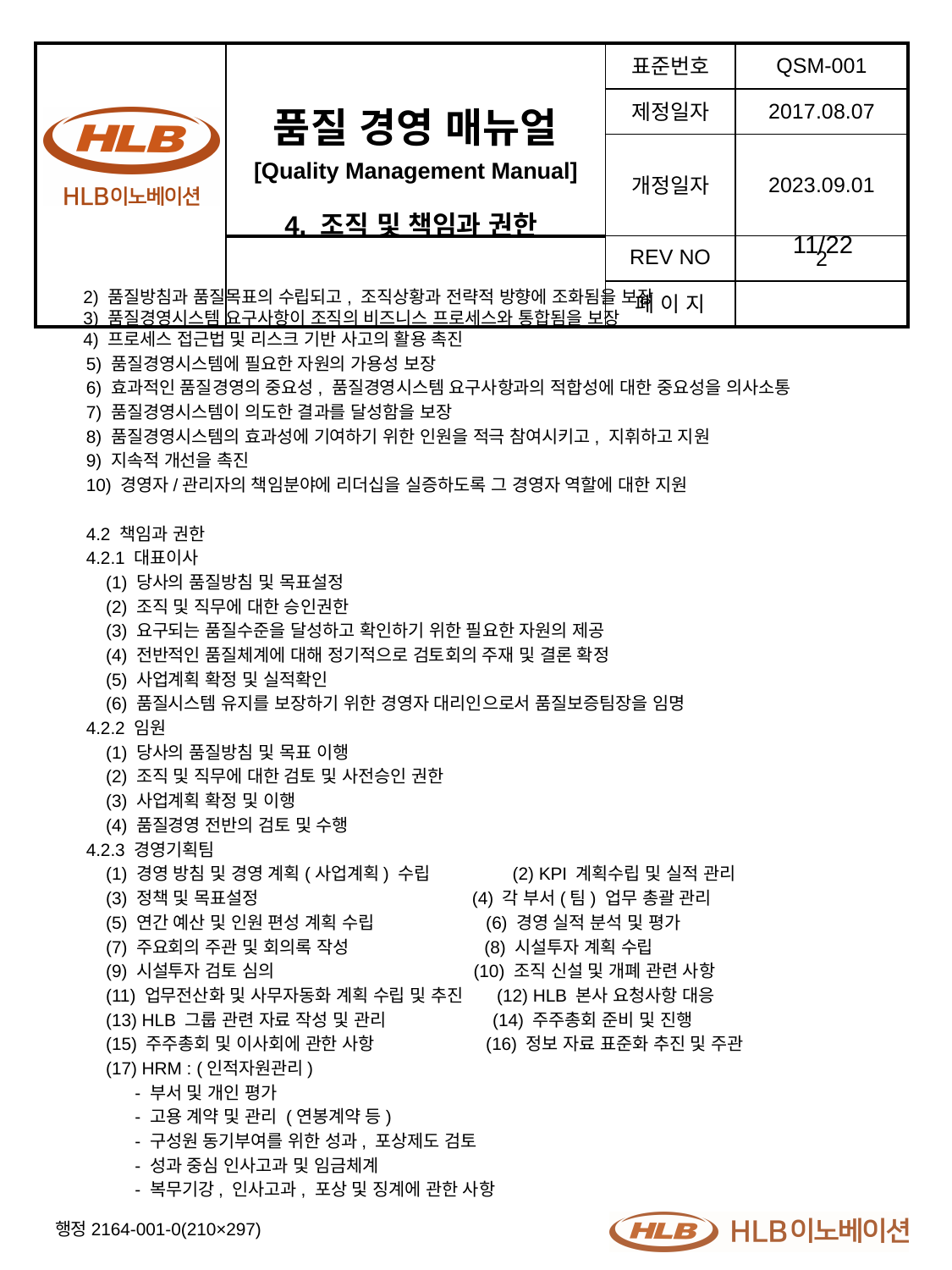

4. 조직 및 책임과 권한
11/22

   2) 품질방침과 품질목표의 수립되고, 조직상황과 전략적 방향에 조화됨을 보장
   3) 품질경영시스템 요구사항이 조직의 비즈니스 프로세스와 통합됨을 보장
   4) 프로세스 접근법 및 리스크 기반 사고의 활용 촉진
5) 품질경영시스템에 필요한 자원의 가용성 보장
6) 효과적인 품질경영의 중요성, 품질경영시스템 요구사항과의 적합성에 대한 중요성을 의사소통
7) 품질경영시스템이 의도한 결과를 달성함을 보장
8) 품질경영시스템의 효과성에 기여하기 위한 인원을 적극 참여시키고, 지휘하고 지원
9) 지속적 개선을 촉진
10) 경영자/관리자의 책임분야에 리더십을 실증하도록 그 경영자 역할에 대한 지원

4.2 책임과 권한
4.2.1 대표이사
    (1) 당사의 품질방침 및 목표설정
    (2) 조직 및 직무에 대한 승인권한
    (3) 요구되는 품질수준을 달성하고 확인하기 위한 필요한 자원의 제공
    (4) 전반적인 품질체계에 대해 정기적으로 검토회의 주재 및 결론 확정
    (5) 사업계획 확정 및 실적확인
    (6) 품질시스템 유지를 보장하기 위한 경영자 대리인으로서 품질보증팀장을 임명
4.2.2 임원
    (1) 당사의 품질방침 및 목표 이행
    (2) 조직 및 직무에 대한 검토 및 사전승인 권한
    (3) 사업계획 확정 및 이행
    (4) 품질경영 전반의 검토 및 수행
4.2.3 경영기획팀
    (1) 경영 방침 및 경영 계획(사업계획) 수립                (2) KPI 계획수립 및 실적 관리
    (3) 정책 및 목표설정                                           (4) 각 부서(팀) 업무 총괄 관리
    (5) 연간 예산 및 인원 편성 계획 수립                      (6) 경영 실적 분석 및 평가
    (7) 주요회의 주관 및 회의록 작성                           (8) 시설투자 계획 수립
    (9) 시설투자 검토 심의                                        (10) 조직 신설 및 개폐 관련 사항
    (11) 업무전산화 및 사무자동화 계획 수립 및 추진      (12) HLB 본사 요청사항 대응
    (13) HLB 그룹 관련 자료 작성 및 관리                     (14) 주주총회 준비 및 진행
    (15) 주주총회 및 이사회에 관한 사항                      (16) 정보 자료 표준화 추진 및 주관
    (17) HRM : (인적자원관리)
          - 부서 및 개인 평가
          - 고용 계약 및 관리 (연봉계약 등)
          - 구성원 동기부여를 위한 성과, 포상제도 검토
          - 성과 중심 인사고과 및 임금체계
          - 복무기강, 인사고과, 포상 및 징계에 관한 사항
행정2164-001-0(210×297)